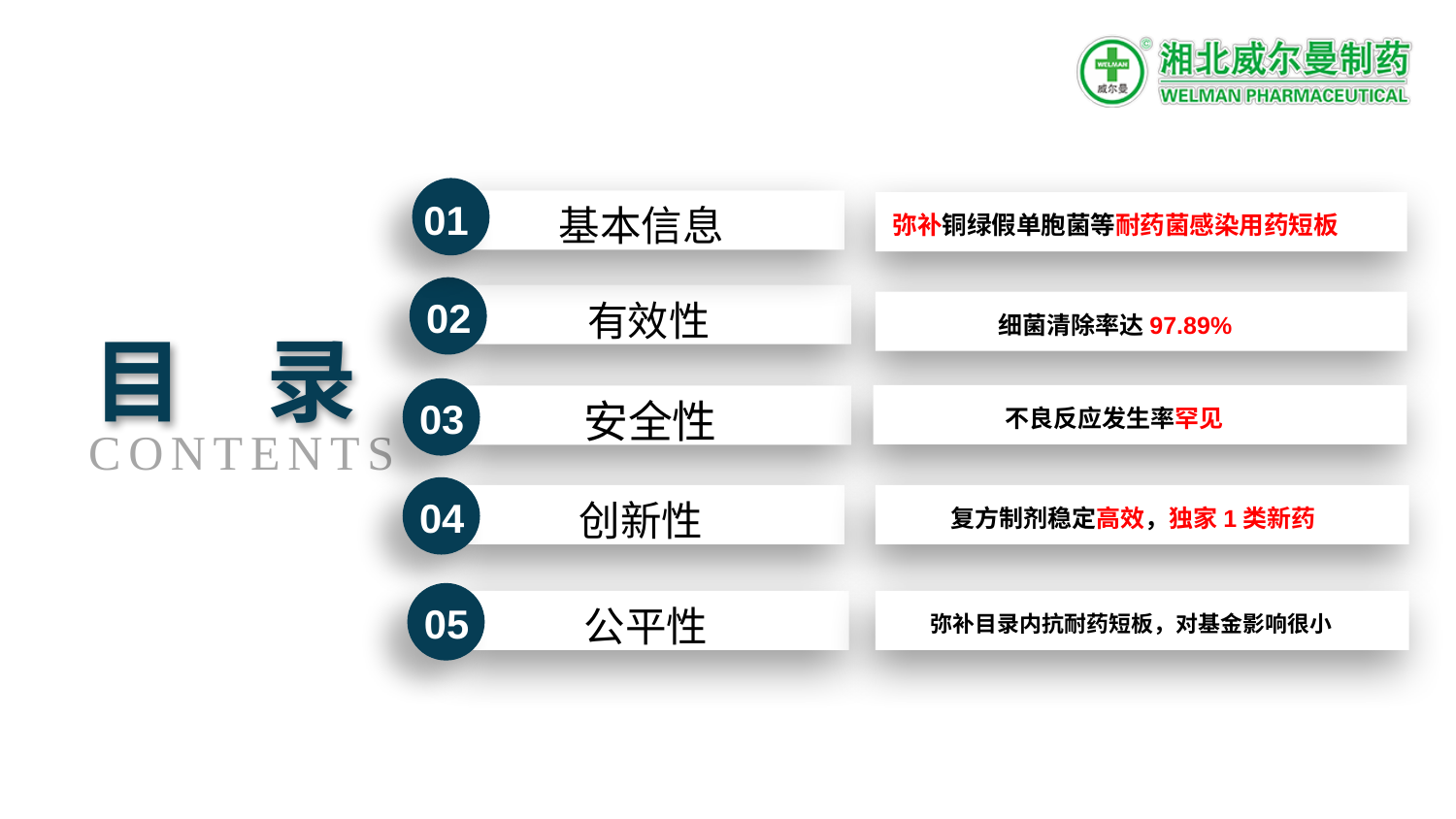

01
     基本信息
弥补铜绿假单胞菌等耐药菌感染用药短板

   有效性
02
细菌清除率达97.89%
目    录

不良反应发生率罕见
   安全性
03
CONTENTS

     复方制剂稳定高效，独家1类新药
     创新性
04

     弥补目录内抗耐药短板，对基金影响很小
     公平性
05